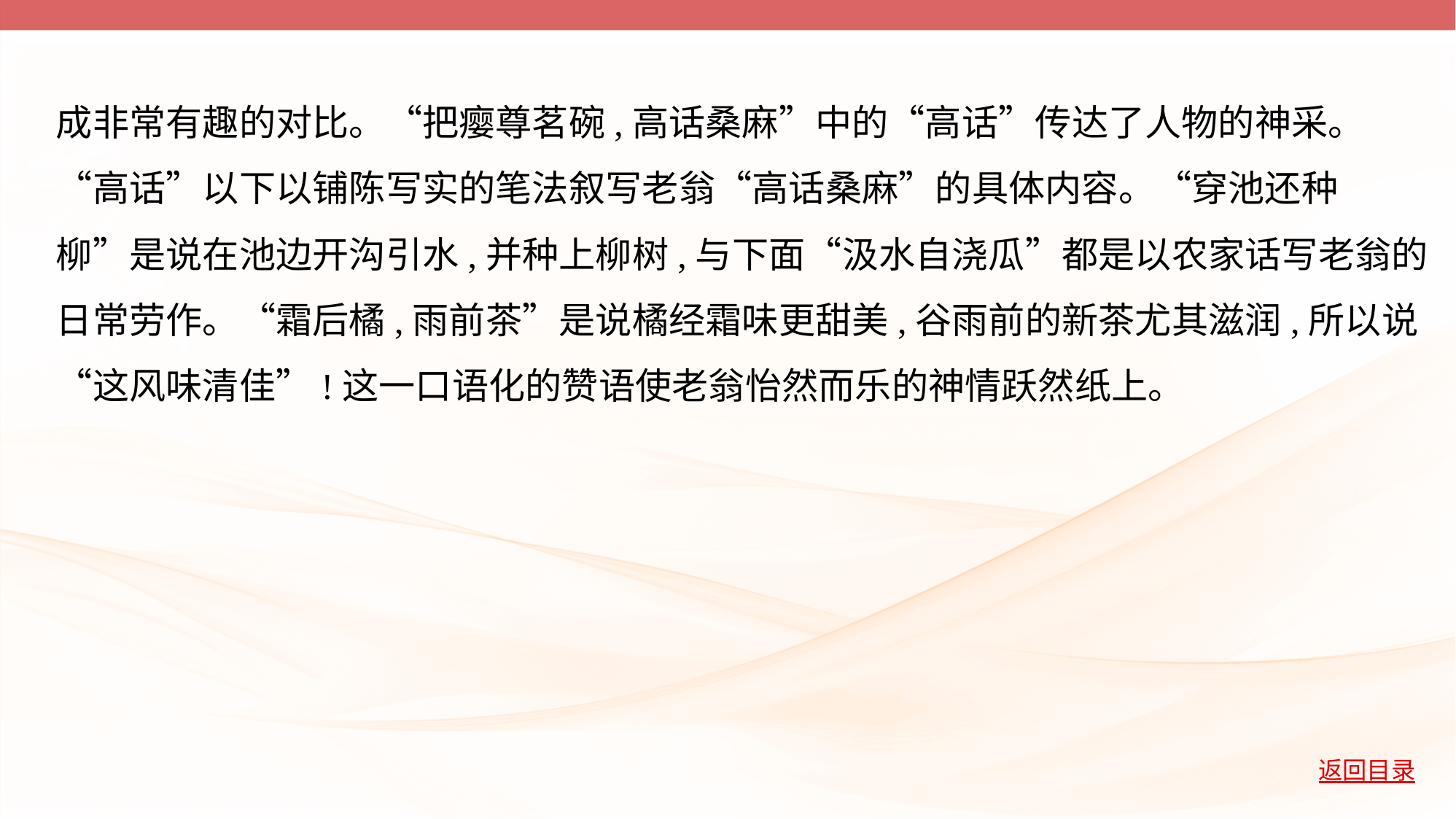

成非常有趣的对比。“把瘿尊茗碗,高话桑麻”中的“高话”传达了人物的神采。
“高话”以下以铺陈写实的笔法叙写老翁“高话桑麻”的具体内容。“穿池还种
柳”是说在池边开沟引水,并种上柳树,与下面“汲水自浇瓜”都是以农家话写老翁的
日常劳作。“霜后橘,雨前茶”是说橘经霜味更甜美,谷雨前的新茶尤其滋润,所以说
“这风味清佳”!这一口语化的赞语使老翁怡然而乐的神情跃然纸上。